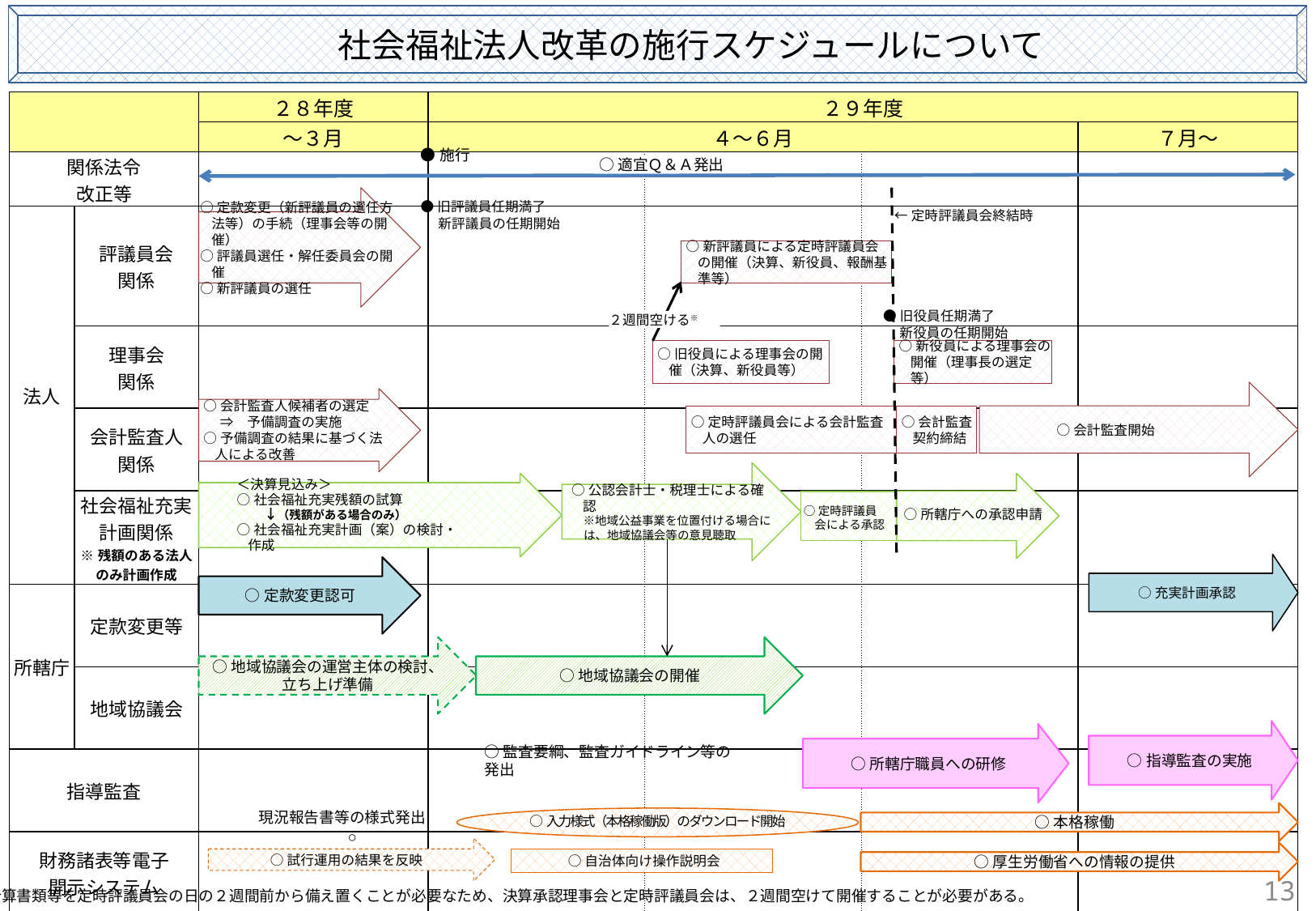

社会福祉法人改革の施行スケジュールについて
|  |  | ２８年度 | ２９年度 |  |  |  |
| --- | --- | --- | --- | --- | --- | --- |
|  |  | ～３月 | ４～６月 |  |  | ７月～ |
| 関係法令 改正等 |  |  |  |  |  |  |
| 法人 | 評議員会 関係 |  |  |  |  |  |
|  | 理事会 関係 |  |  |  |  |  |
|  | 会計監査人 関係 |  |  |  |  |  |
|  | 社会福祉充実計画関係 ※残額のある法人のみ計画作成 |  |  |  |  |  |
| 所轄庁 | 定款変更等 |  |  |  |  |  |
|  | 地域協議会 |  |  |  |  |  |
| 指導監査 |  |  |  |  |  |  |
| 財務諸表等電子 開示システム |  |  |  |  |  |  |
●施行
○適宜Ｑ＆Ａ発出

●旧評議員任期満了
 新評議員の任期開始
←定時評議員会終結時
○定款変更（新評議員の選任方法等）の手続（理事会等の開催）
○評議員選任・解任委員会の開催
○新評議員の選任
○新評議員による定時評議員会の開催（決算、新役員、報酬基準等）
●旧役員任期満了
　 新役員の任期開始
２週間空ける※
○旧役員による理事会の開催（決算、新役員等）
○新役員による理事会の開催（理事長の選定等）

○会計監査人候補者の選定
　 ⇒　予備調査の実施
○予備調査の結果に基づく法人による改善
○会計監査契約締結
○定時評議員会による会計監査人の選任
○会計監査開始

＜決算見込み＞
○社会福祉充実残額の試算
　　↓（残額がある場合のみ）
○社会福祉充実計画（案）の検討・作成
○公認会計士・税理士による確認
　※地域公益事業を位置付ける場合には、地域協議会等の意見聴取

○定時評議員会による承認
○所轄庁への承認申請
○充実計画承認
○定款変更認可
○地域協議会の運営主体の検討、立ち上げ準備
○地域協議会の開催
○指導監査の実施
○所轄庁職員への研修
○監査要綱、監査ガイドライン等の発出
○本格稼働
○入力様式（本格稼働版）のダウンロード開始
現況報告書等の様式発出
○
○試行運用の結果を反映
○厚生労働省への情報の提供
○自治体向け操作説明会
13
※ 計算書類等を定時評議員会の日の２週間前から備え置くことが必要なため、決算承認理事会と定時評議員会は、２週間空けて開催することが必要がある。